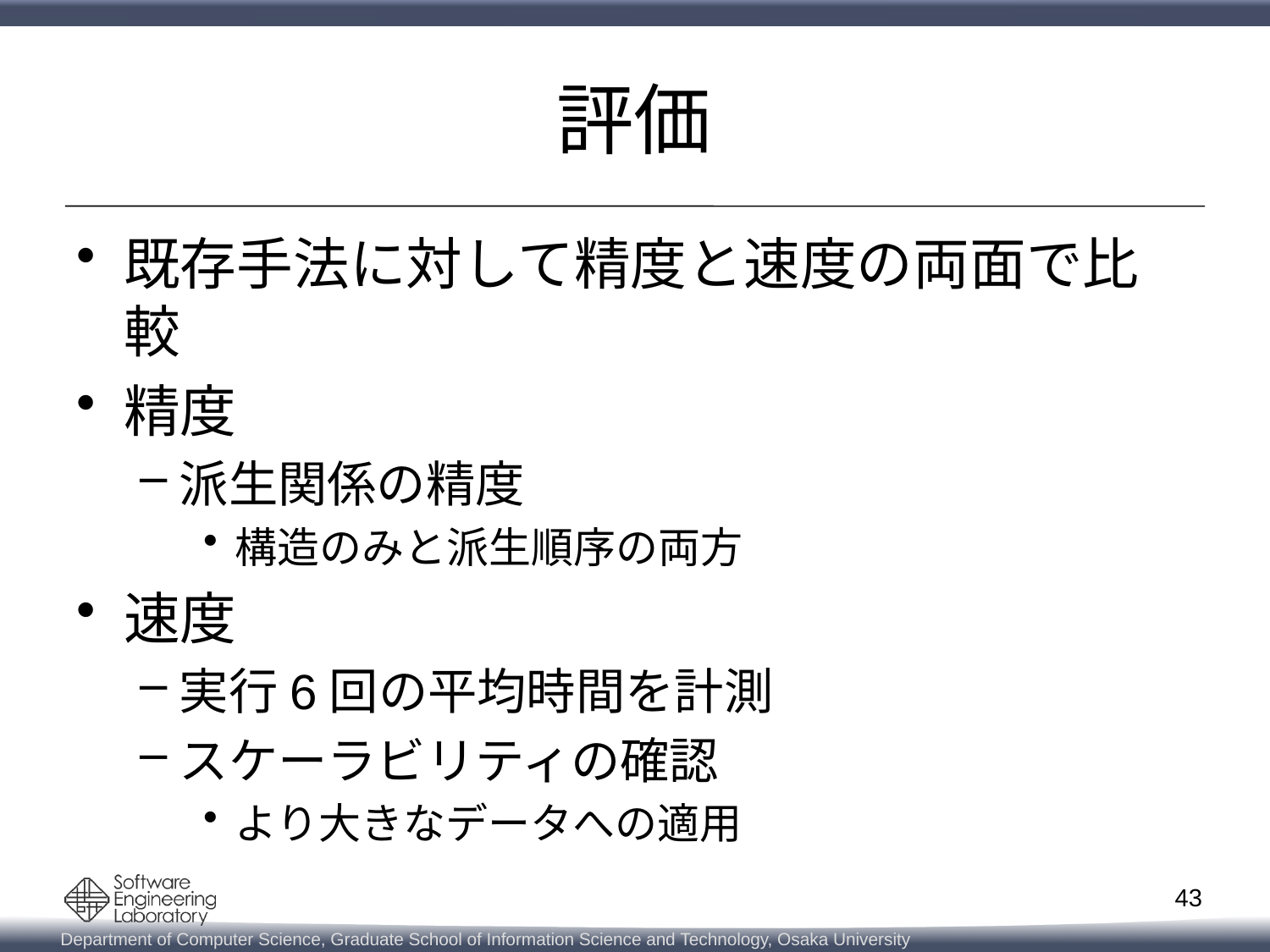

# 評価
既存手法に対して精度と速度の両面で比較
精度
派生関係の精度
構造のみと派生順序の両方
速度
実行6回の平均時間を計測
スケーラビリティの確認
より大きなデータへの適用
43